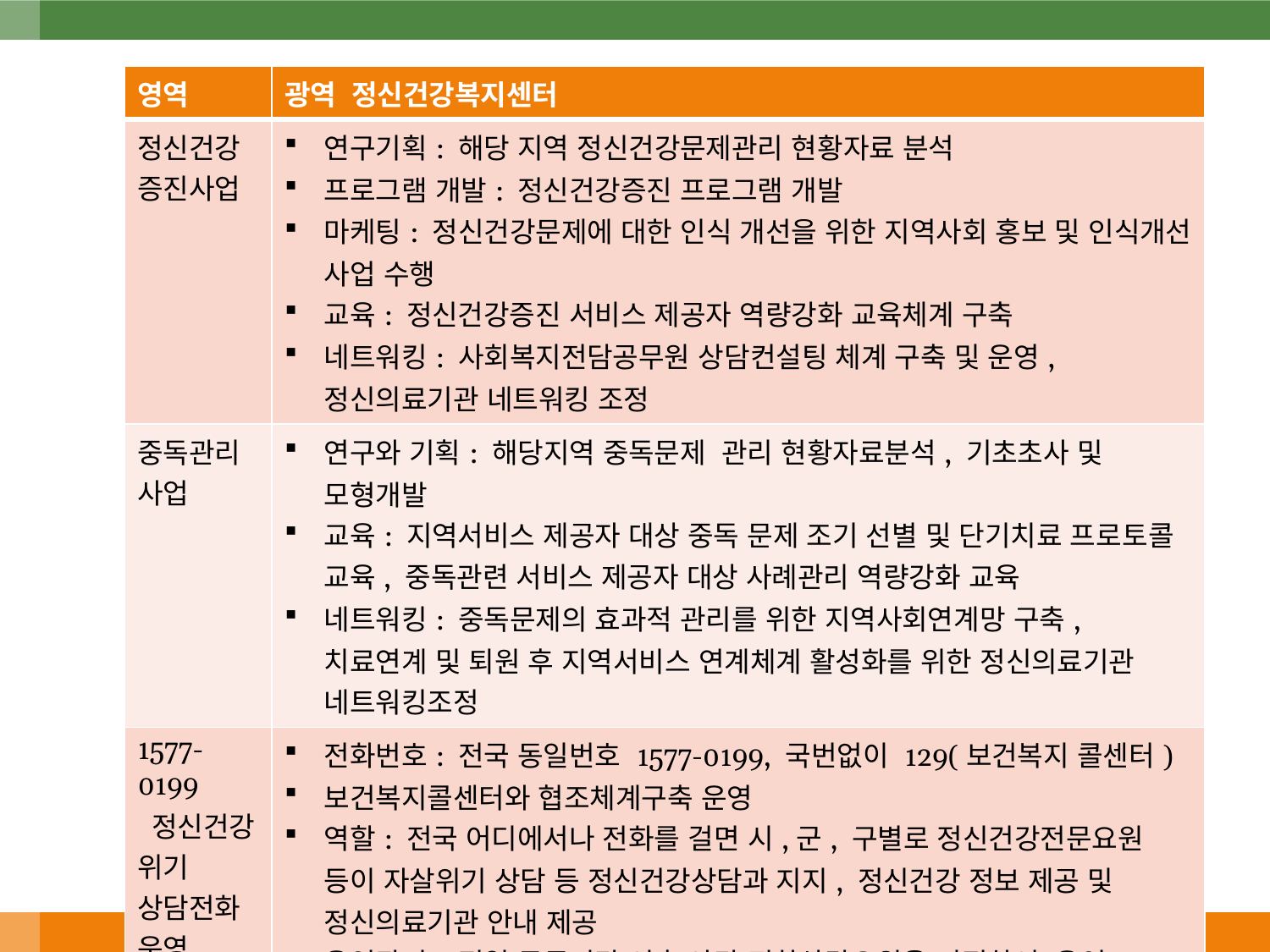

| 영역 | 광역 정신건강복지센터 |
| --- | --- |
| 정신건강증진사업 | 연구기획: 해당 지역 정신건강문제관리 현황자료 분석 프로그램 개발: 정신건강증진 프로그램 개발 마케팅: 정신건강문제에 대한 인식 개선을 위한 지역사회 홍보 및 인식개선 사업 수행 교육: 정신건강증진 서비스 제공자 역량강화 교육체계 구축 네트워킹: 사회복지전담공무원 상담컨설팅 체계 구축 및 운영, 정신의료기관 네트워킹 조정 |
| 중독관리사업 | 연구와 기획: 해당지역 중독문제 관리 현황자료분석, 기초초사 및 모형개발 교육: 지역서비스 제공자 대상 중독 문제 조기 선별 및 단기치료 프로토콜 교육, 중독관련 서비스 제공자 대상 사례관리 역량강화 교육 네트워킹: 중독문제의 효과적 관리를 위한 지역사회연계망 구축, 치료연계 및 퇴원 후 지역서비스 연계체계 활성화를 위한 정신의료기관 네트워킹조정 |
| 1577-0199 정신건강 위기 상담전화 운영 | 전화번호: 전국 동일번호 1577-0199, 국번없이 129(보건복지 콜센터) 보건복지콜센터와 협조체계구축 운영 역할: 전국 어디에서나 전화를 걸면 시,군, 구별로 정신건강전문요원 등이 자살위기 상담 등 정신건강상담과 지지, 정신건강 정보 제공 및 정신의료기관 안내 제공 운영관리: 평일 근무시간 이후 야간 전화상담요원을 지정하여 운영 |